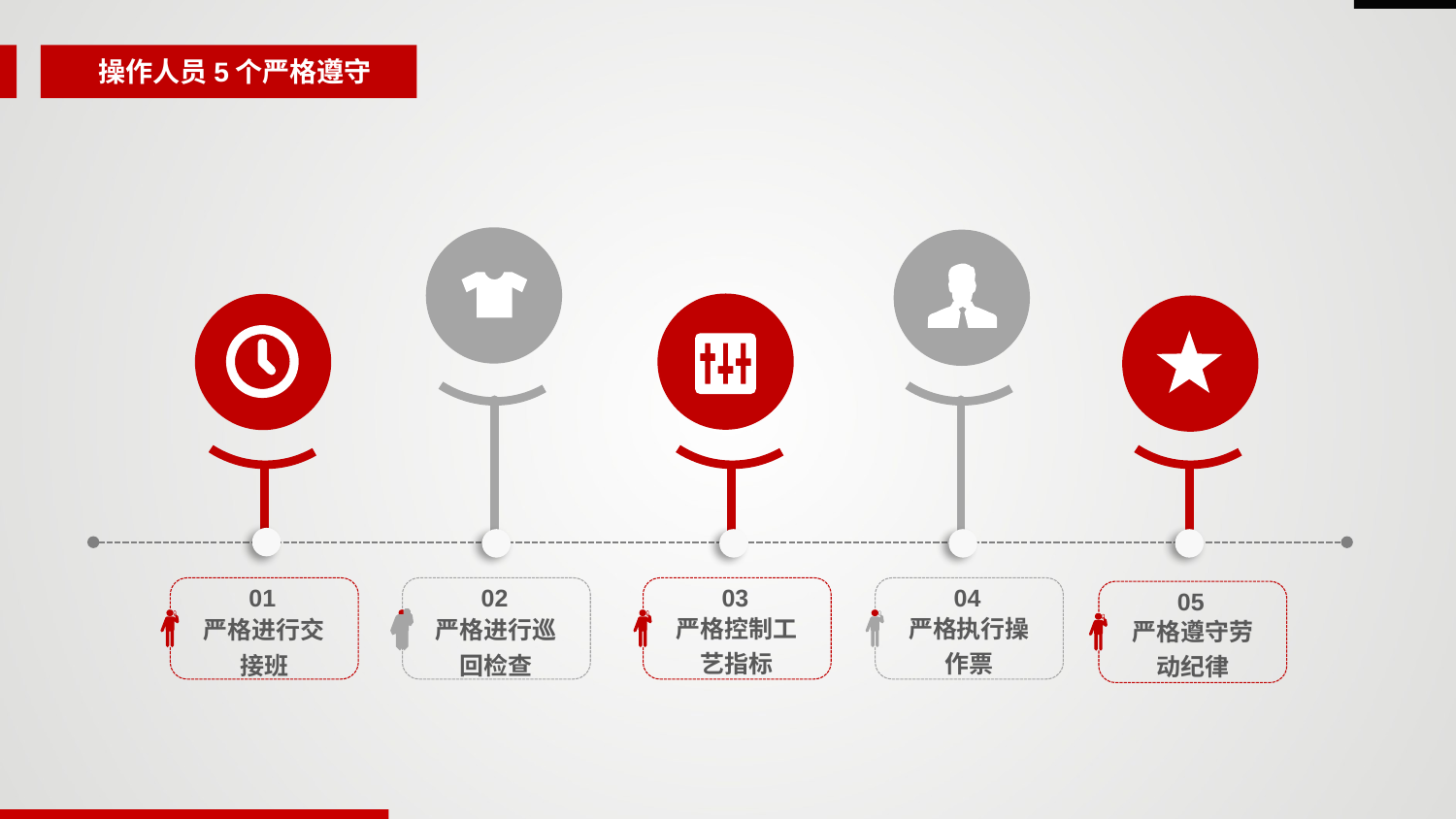

操作人员5个严格遵守

03
严格控制工艺指标

04
严格执行操作票

01
严格进行交接班

02
严格进行巡回检查

05
严格遵守劳动纪律